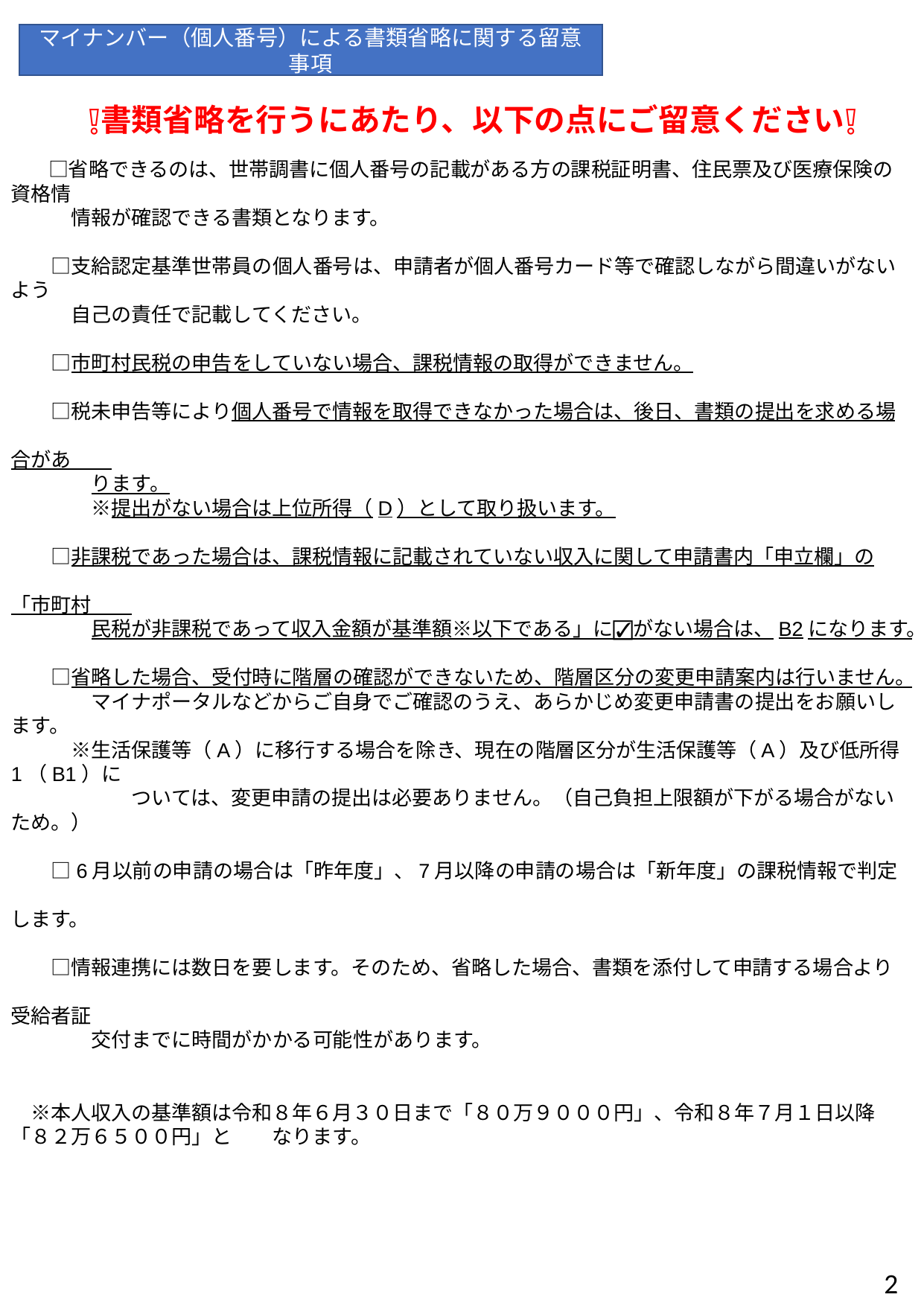

マイナンバー（個人番号）による書類省略に関する留意事項
　❕書類省略を行うにあたり、以下の点にご留意ください❕
　　□省略できるのは、世帯調書に個人番号の記載がある方の課税証明書、住民票及び医療保険の資格情
　　　情報が確認できる書類となります。

　　□支給認定基準世帯員の個人番号は、申請者が個人番号カード等で確認しながら間違いがないよう
　　　自己の責任で記載してください。
　　□市町村民税の申告をしていない場合、課税情報の取得ができません。
　　□税未申告等により個人番号で情報を取得できなかった場合は、後日、書類の提出を求める場合があ
　　　　ります。
　　　　※提出がない場合は上位所得（D）として取り扱います。
　　□非課税であった場合は、課税情報に記載されていない収入に関して申請書内「申立欄」の「市町村
　　　　民税が非課税であって収入金額が基準額※以下である」に☑がない場合は、B2になります。
　　□省略した場合、受付時に階層の確認ができないため、階層区分の変更申請案内は行いません。
　　　　マイナポータルなどからご自身でご確認のうえ、あらかじめ変更申請書の提出をお願いします。
　　　※生活保護等（A）に移行する場合を除き、現在の階層区分が生活保護等（A）及び低所得1（B1）に
　　　　　　ついては、変更申請の提出は必要ありません。（自己負担上限額が下がる場合がないため。）
　　□6月以前の申請の場合は「昨年度」、7月以降の申請の場合は「新年度」の課税情報で判定します。
　　□情報連携には数日を要します。そのため、省略した場合、書類を添付して申請する場合より受給者証
　　　　交付までに時間がかかる可能性があります。

　※本人収入の基準額は令和８年６月３０日まで「８０万９０００円」、令和８年７月１日以降「８２万６５００円」と　　なります。

2